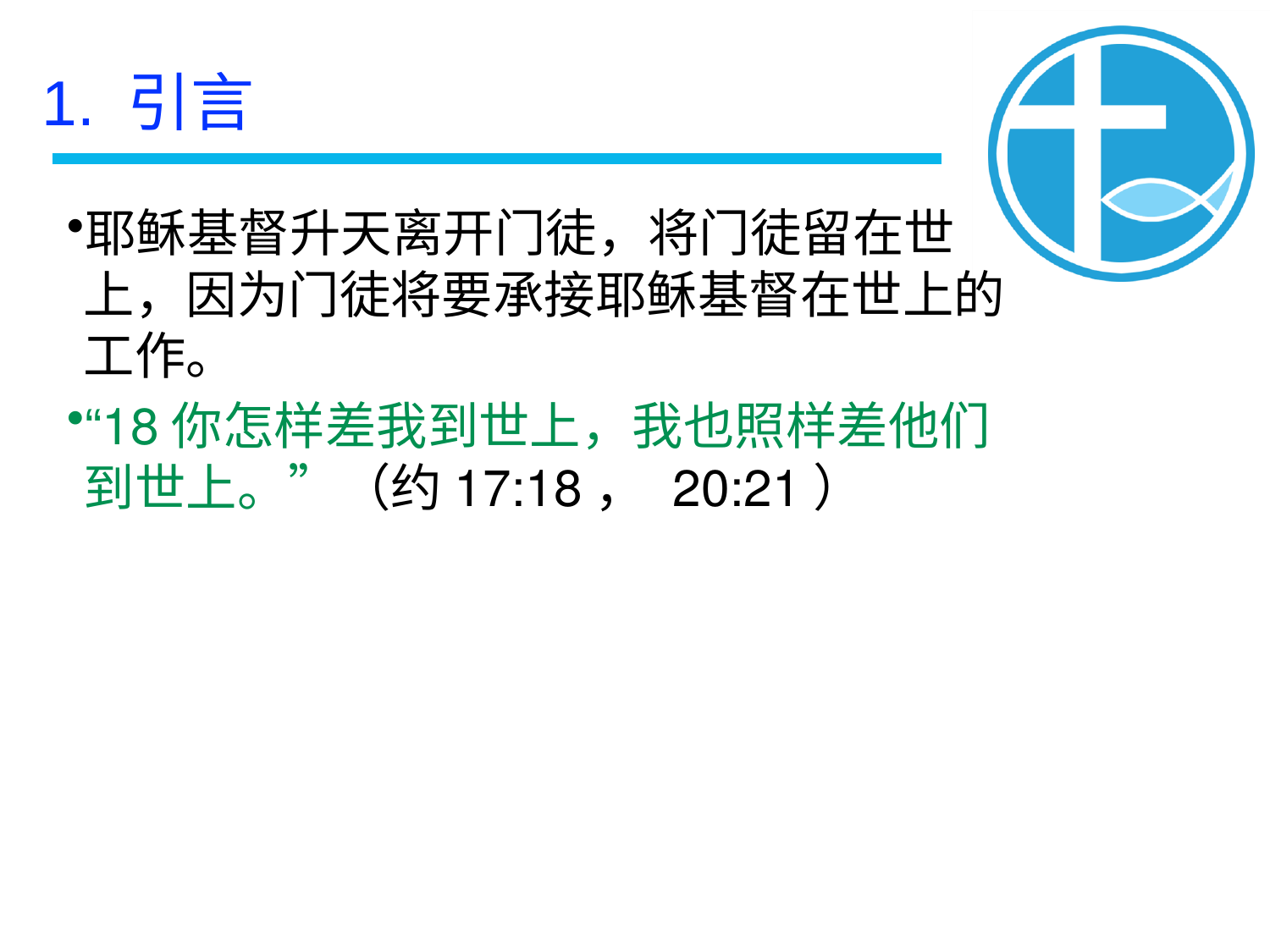

1. 引言
耶稣基督升天离开门徒，将门徒留在世上，因为门徒将要承接耶稣基督在世上的工作。
“18你怎样差我到世上，我也照样差他们到世上。”（约17:18， 20:21）